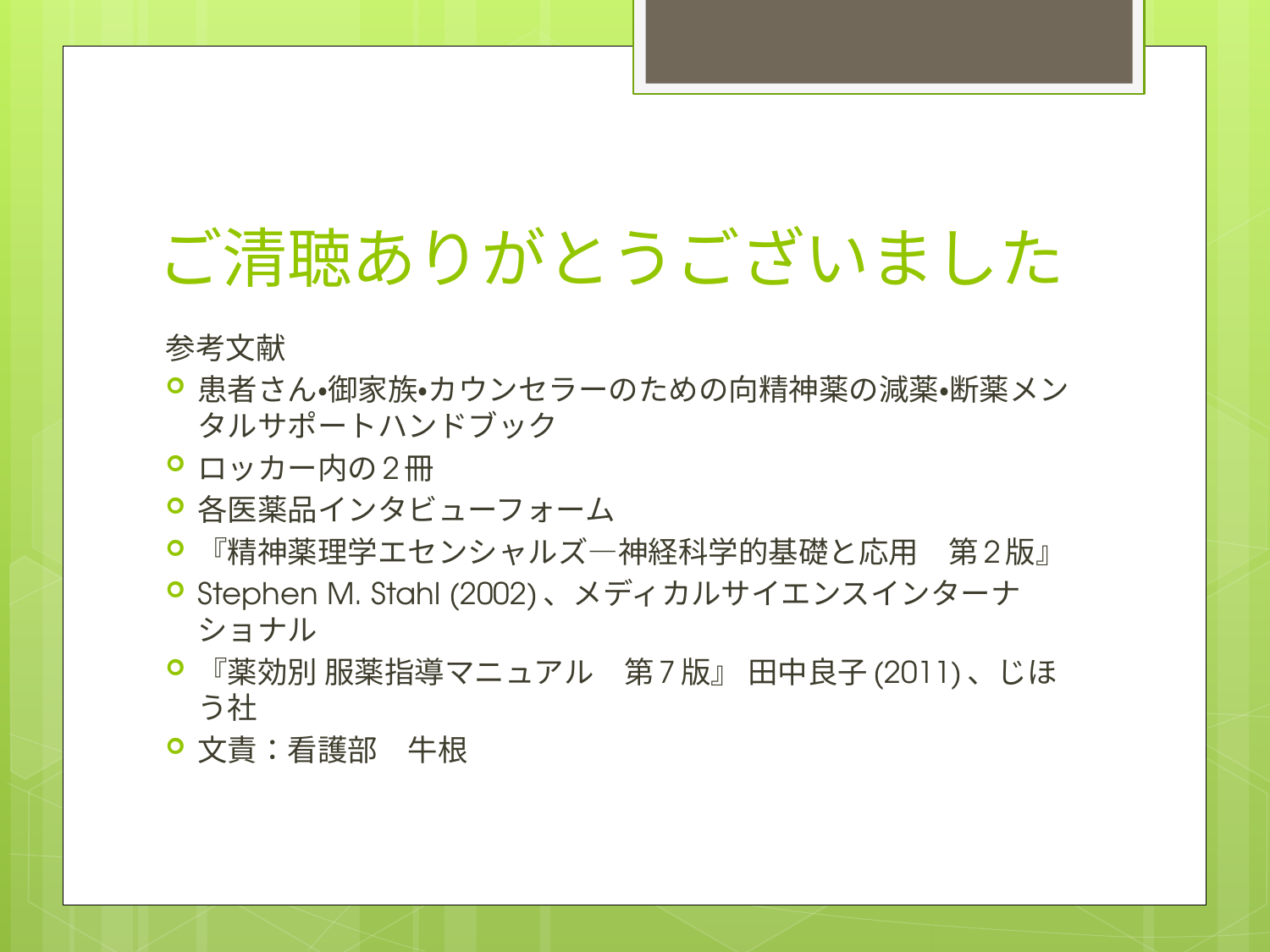

# ご清聴ありがとうございました
参考文献
患者さん・御家族・カウンセラーのための向精神薬の減薬・断薬メンタルサポートハンドブック
ロッカー内の2冊
各医薬品インタビューフォーム
『精神薬理学エセンシャルズ―神経科学的基礎と応用　第2版』
Stephen M. Stahl (2002)、メディカルサイエンスインターナショナル
『薬効別 服薬指導マニュアル　第7版』 田中良子(2011)、じほう社
文責：看護部　牛根